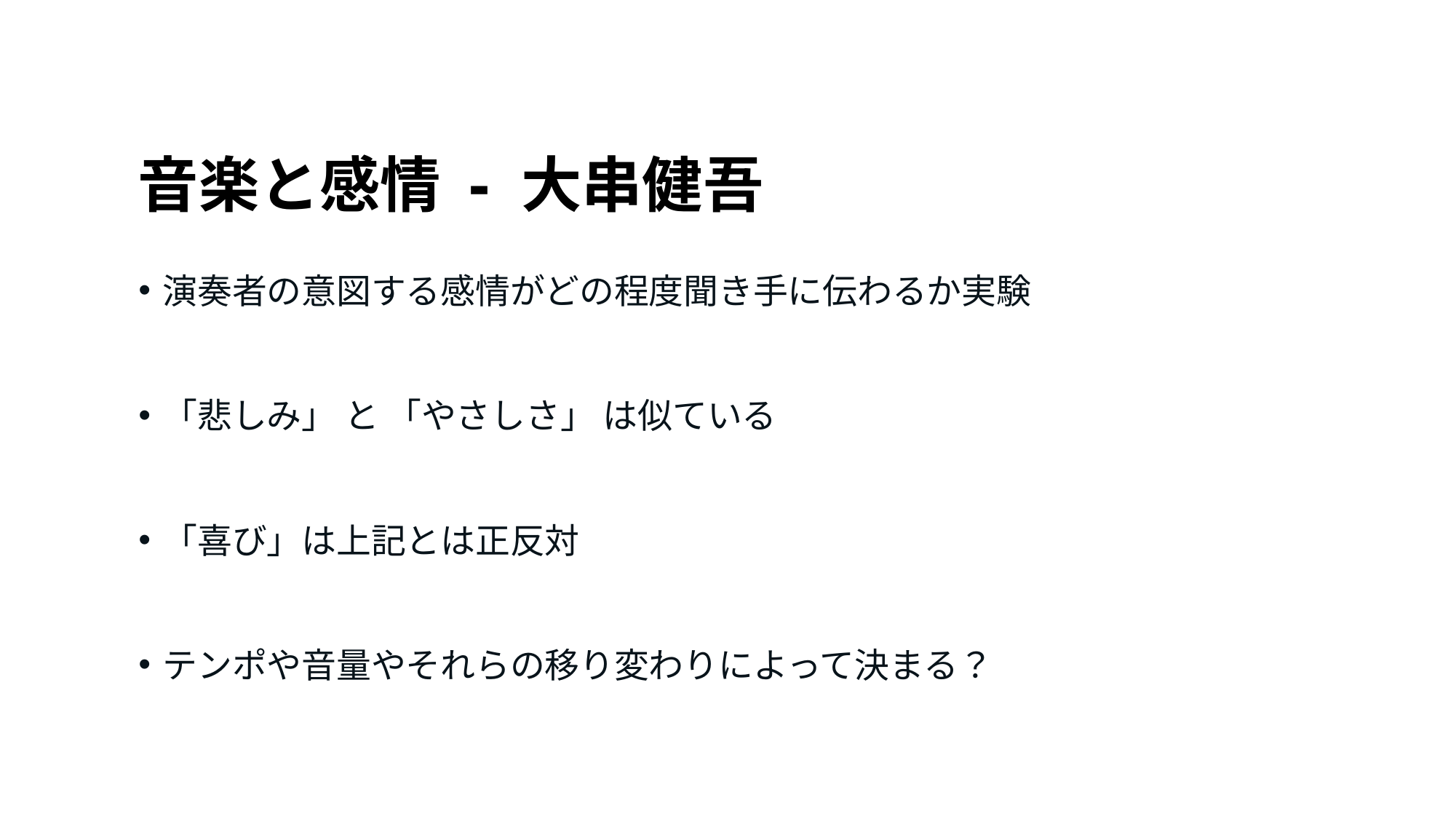

# 音楽と感情 - 大串健吾
演奏者の意図する感情がどの程度聞き手に伝わるか実験

「悲しみ」 と 「やさしさ」 は似ている

「喜び」は上記とは正反対

テンポや音量やそれらの移り変わりによって決まる？